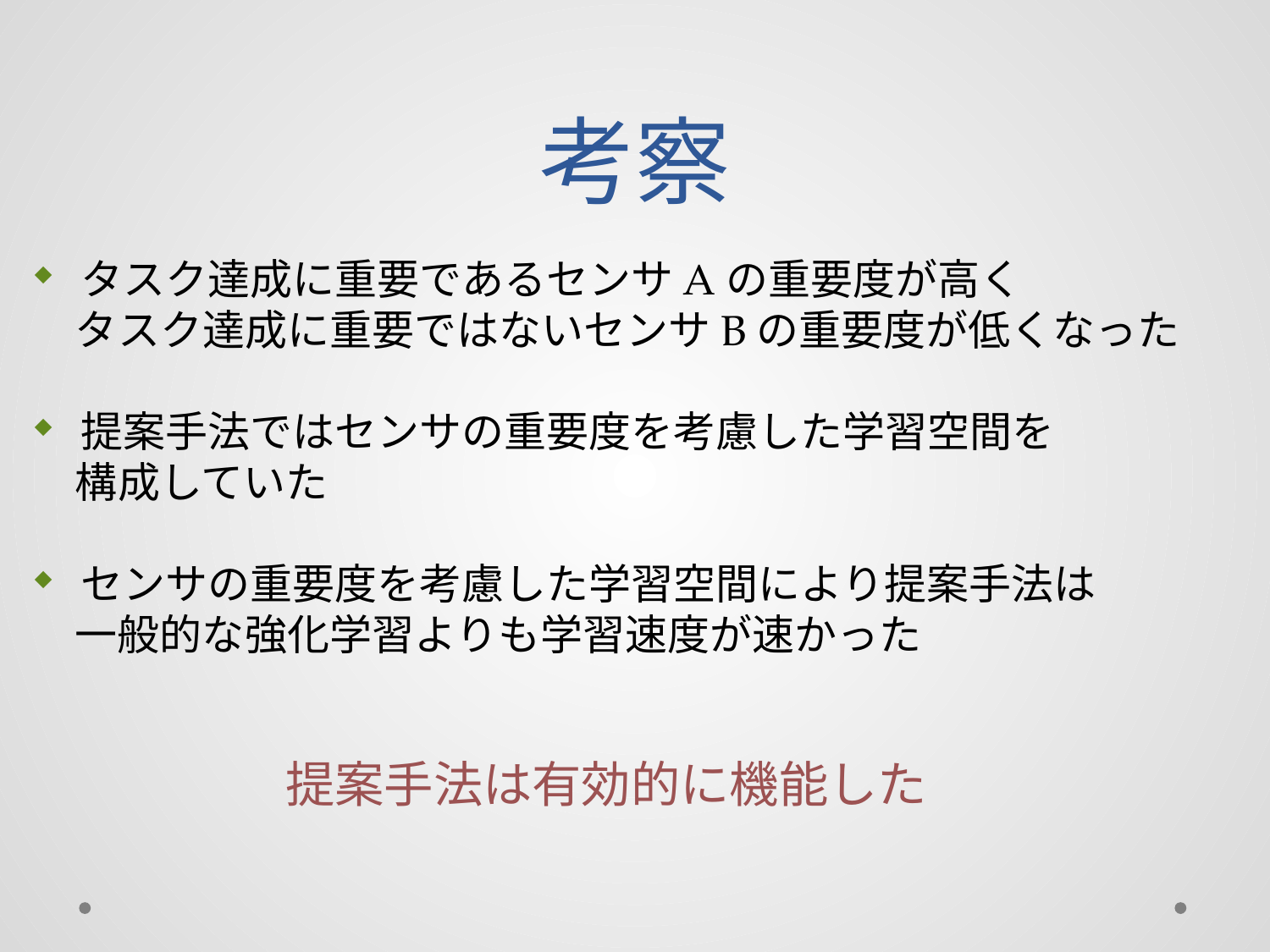

# 考察
タスク達成に重要であるセンサAの重要度が高く
　タスク達成に重要ではないセンサBの重要度が低くなった

提案手法ではセンサの重要度を考慮した学習空間を
　構成していた

センサの重要度を考慮した学習空間により提案手法は
　一般的な強化学習よりも学習速度が速かった

提案手法は有効的に機能した